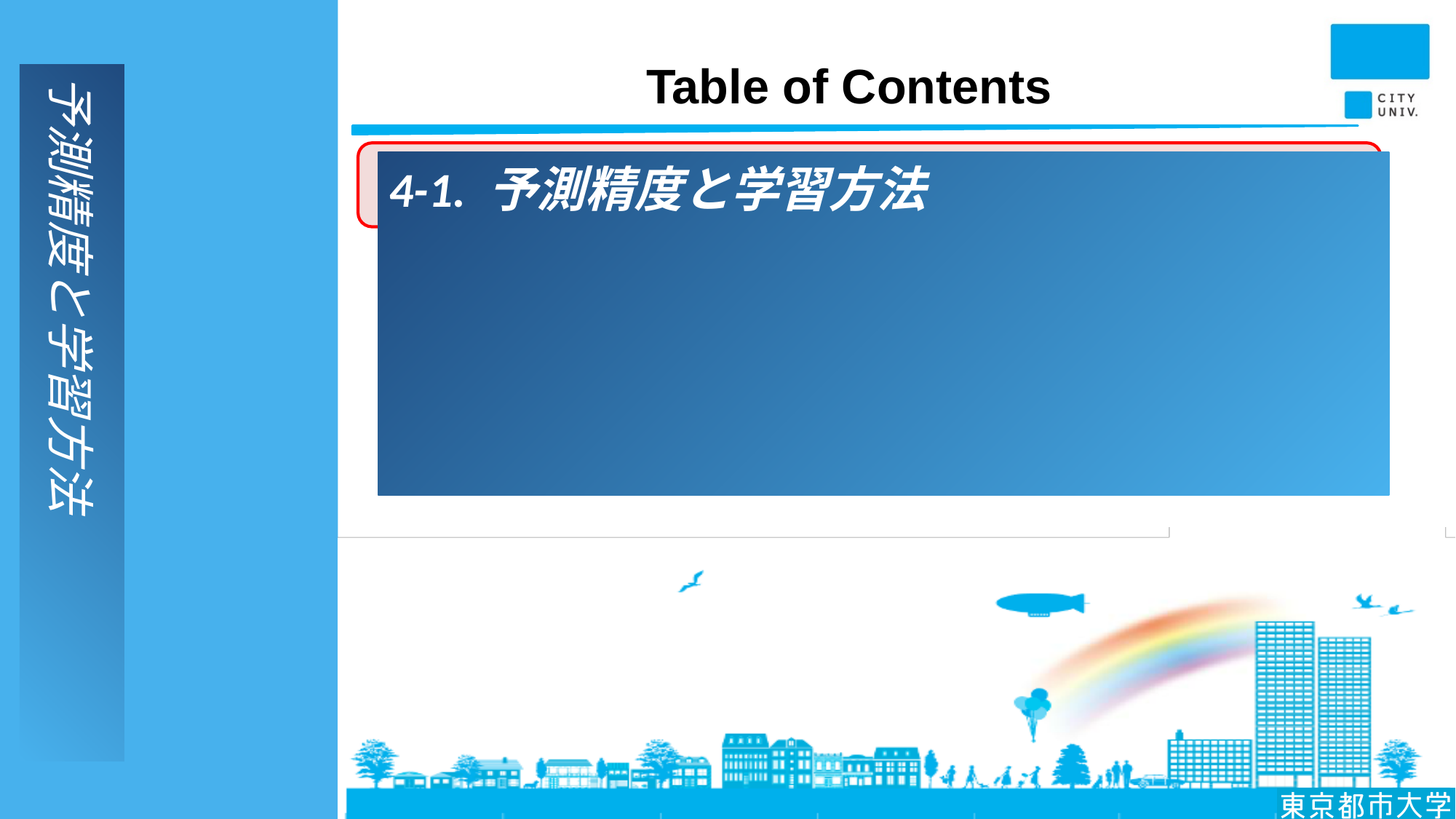

# Table of Contents

4-1. 予測精度と学習方法

予測精度と学習方法